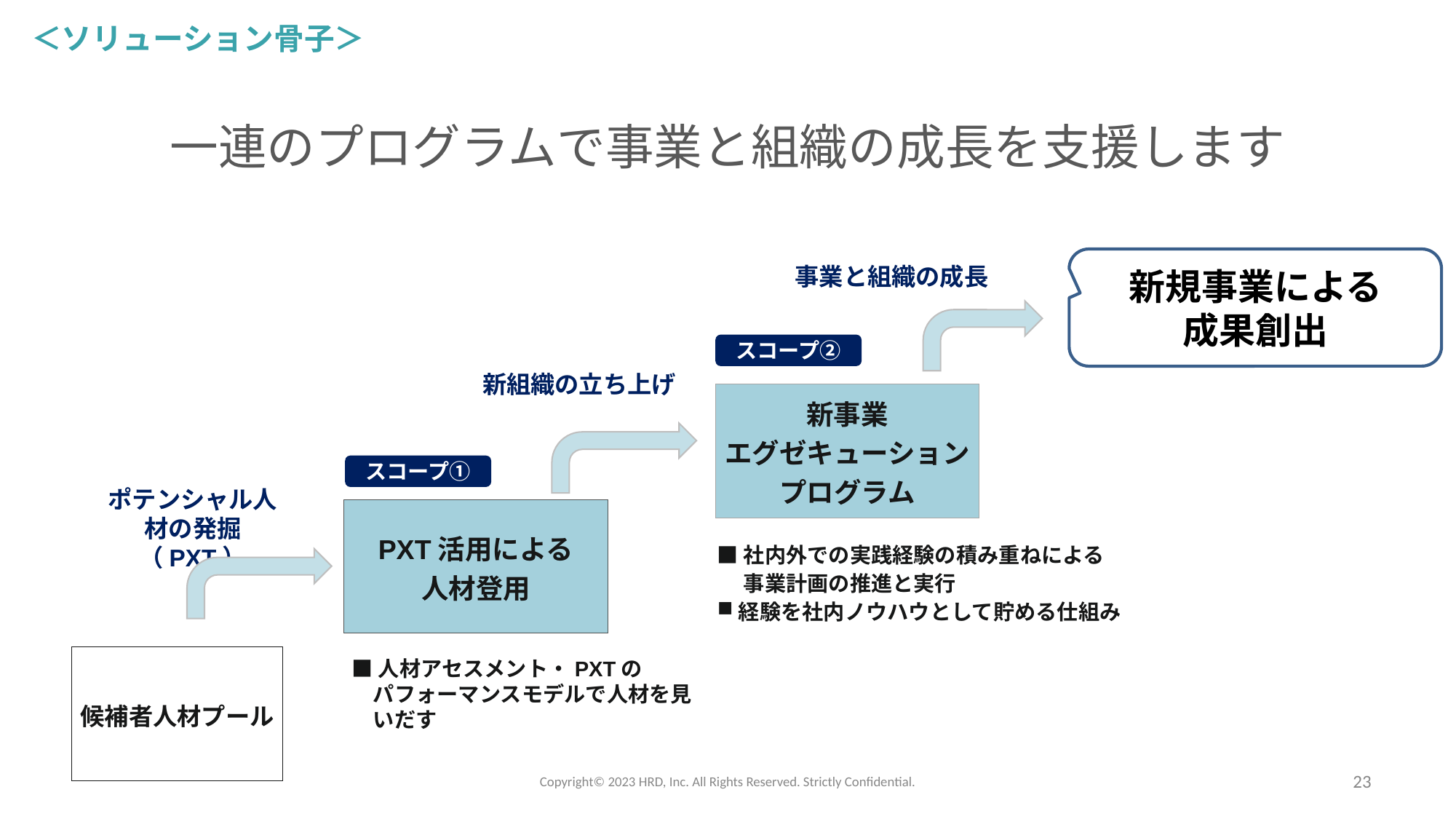

＜ソリューション骨子＞

一連のプログラムで事業と組織の成長を支援します
新規事業による
成果創出
事業と組織の成長

スコープ②
新組織の立ち上げ
新事業
エグゼキューション
プログラム
■社内外での実践経験の積み重ねによる
　 事業計画の推進と実行
経験を社内ノウハウとして貯める仕組み

スコープ①
ポテンシャル人材の発掘（PXT）
PXT活用による
人材登用

候補者人材プール
■人材アセスメント・PXTの
パフォーマンスモデルで人材を見いだす

Copyright©️ 2023 HRD, Inc. All Rights Reserved. Strictly Confidential.
23